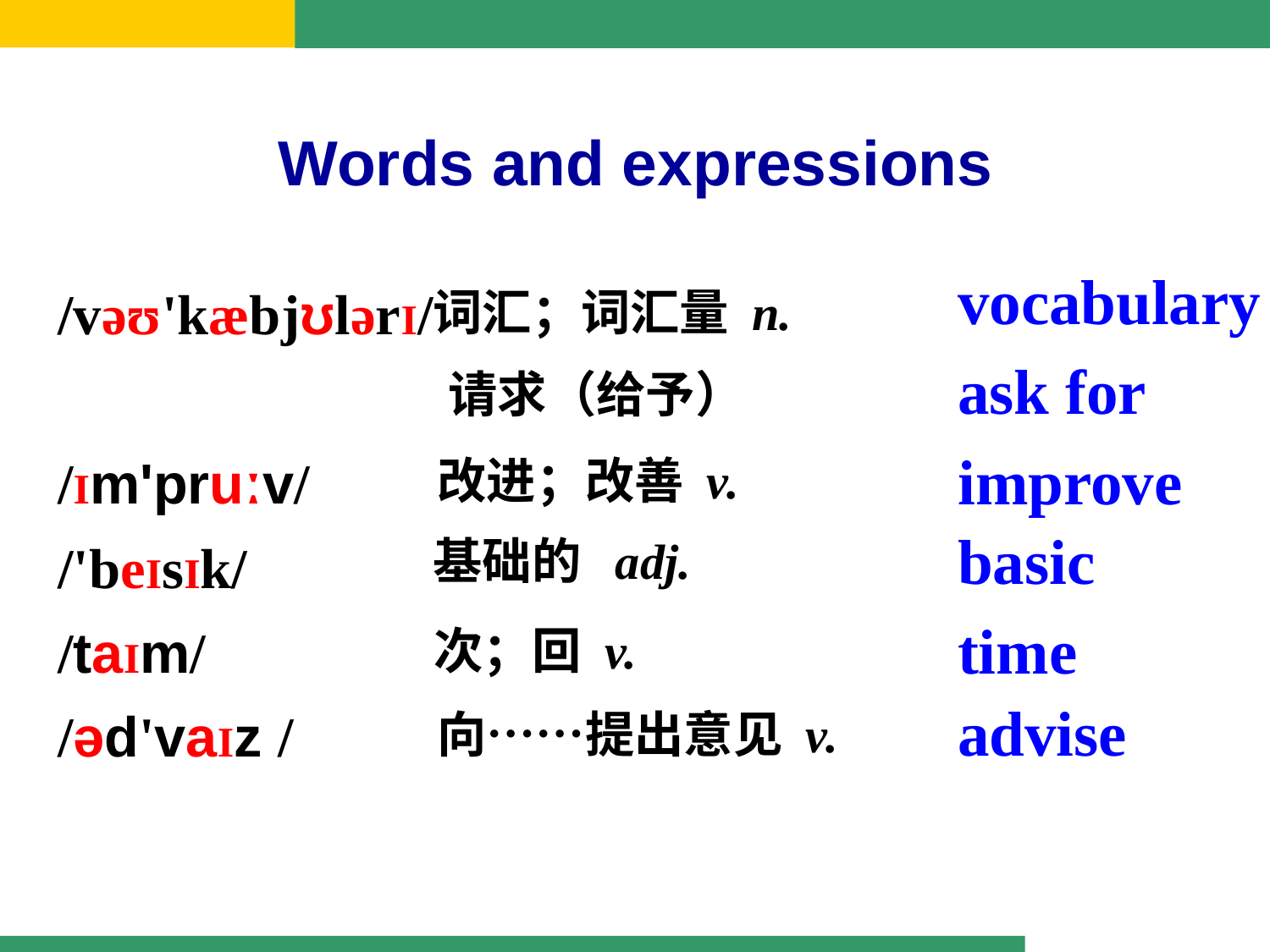

Words and expressions
/vəʊ'kæbjʊlərI/

/Im'pruːv/
/'beIsIk/
/taIm/
/əd'vaIz /
vocabulary
词汇；词汇量 n.
ask for
请求（给予）
improve
改进；改善 v.
basic
基础的  adj.
time
次；回 v.
advise
向……提出意见 v.